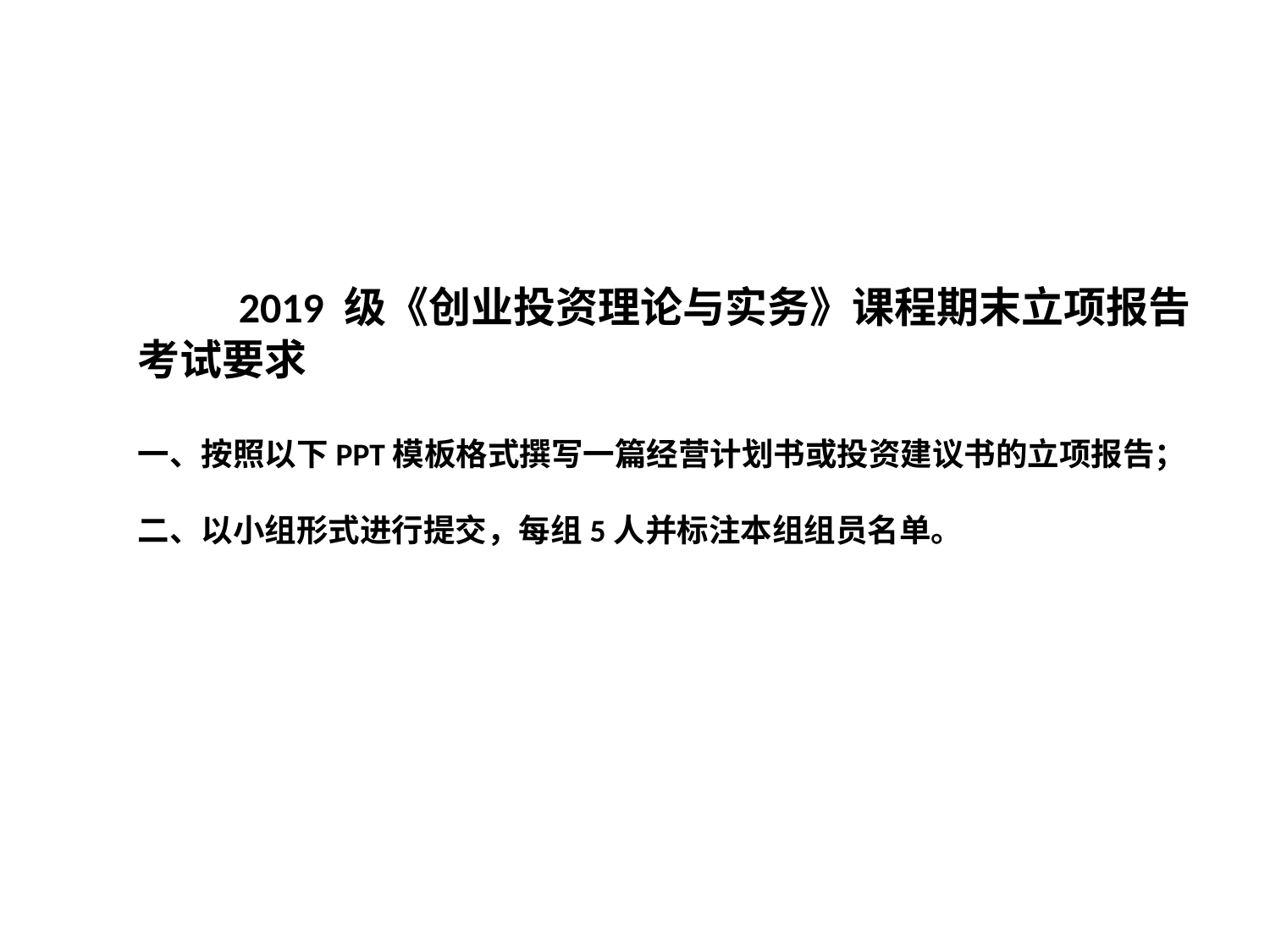

# 2019 级《创业投资理论与实务》课程期末立项报告考试要求 一、按照以下PPT模板格式撰写一篇经营计划书或投资建议书的立项报告； 二、以小组形式进行提交，每组5人并标注本组组员名单。